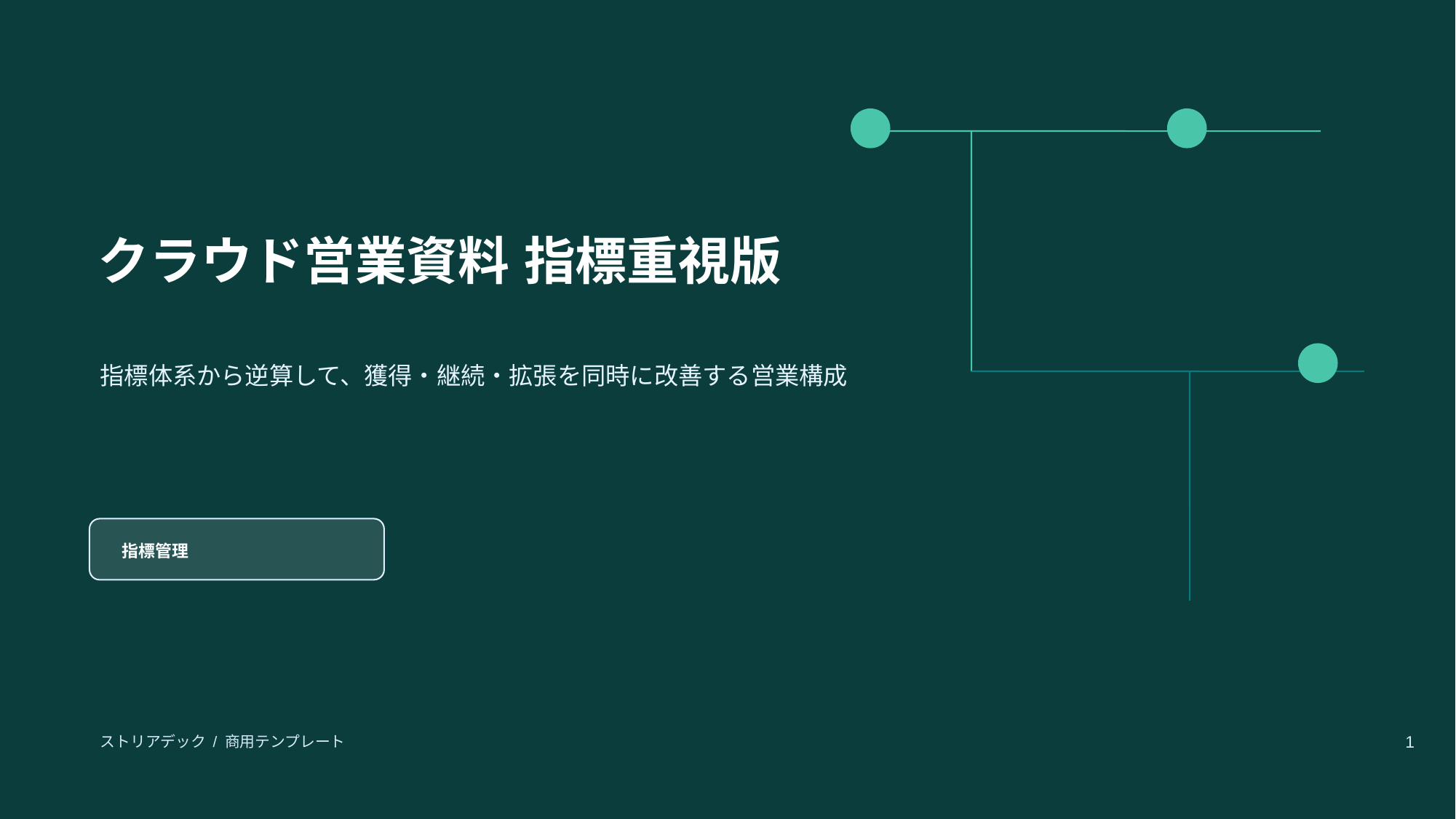

クラウド営業資料 指標重視版

指標体系から逆算して、獲得・継続・拡張を同時に改善する営業構成

指標管理
ストリアデック / 商用テンプレート
1